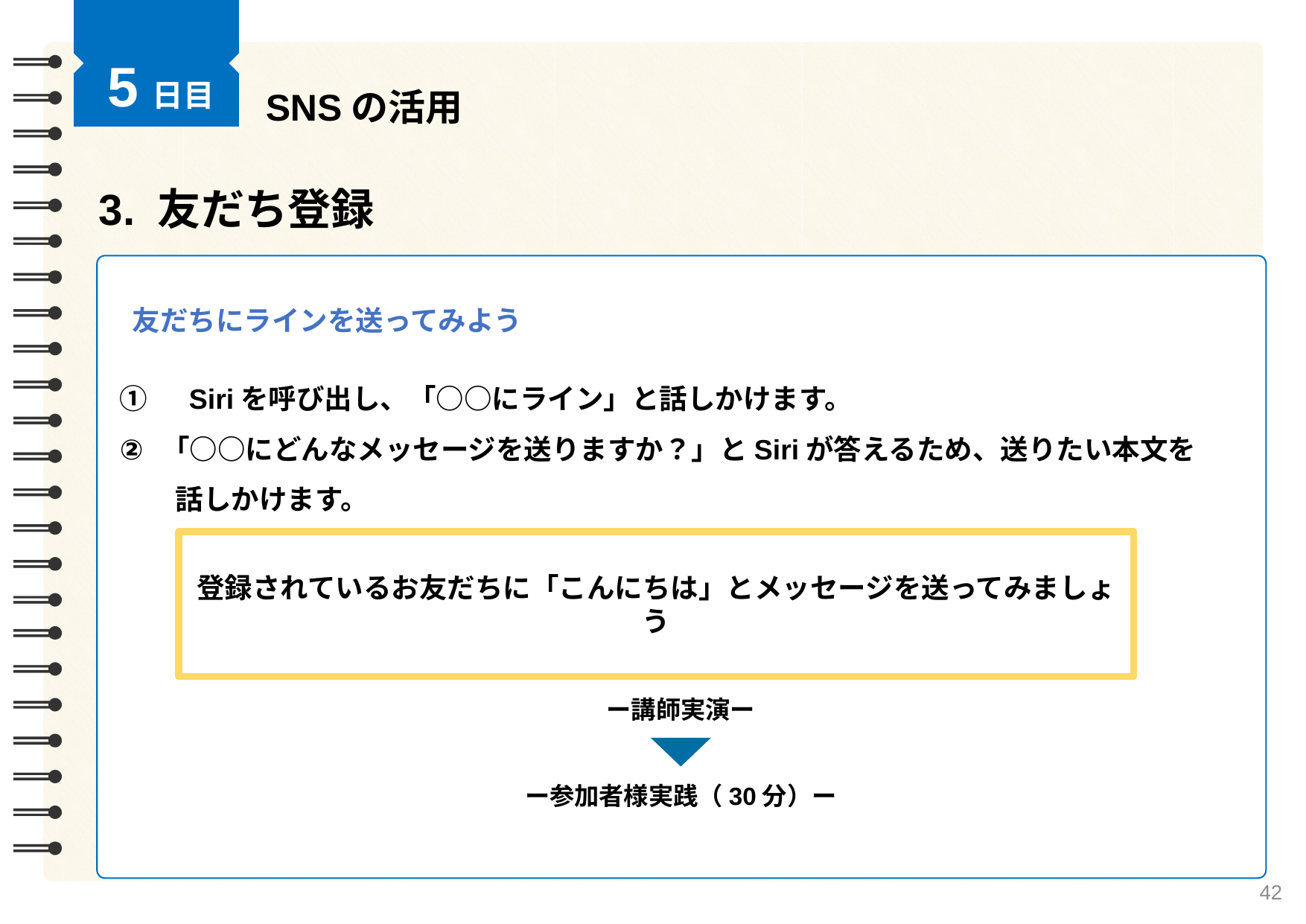

5日目

SNSの活用
3. 友だち登録

友だちにラインを送ってみよう

①　Siriを呼び出し、「○○にライン」と話しかけます。
「○○にどんなメッセージを送りますか？」とSiriが答えるため、送りたい本文を
　　話しかけます。

登録されているお友だちに「こんにちは」とメッセージを送ってみましょう

ー講師実演ー

ー参加者様実践（30分）ー
42